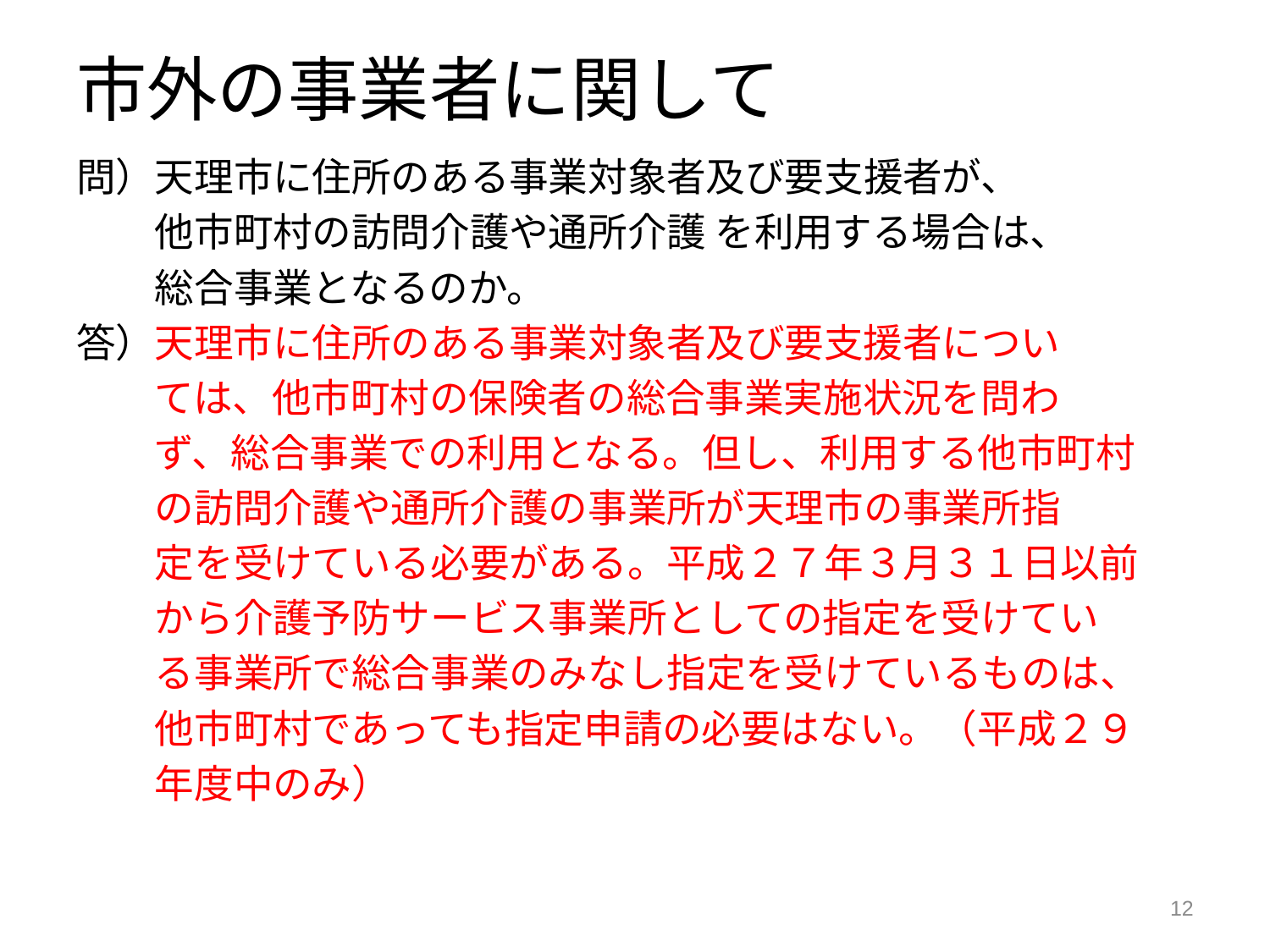

# 市外の事業者に関して
問）天理市に住所のある事業対象者及び要支援者が、
　　他市町村の訪問介護や通所介護 を利用する場合は、
　　総合事業となるのか。
答）天理市に住所のある事業対象者及び要支援者につい
　　ては、他市町村の保険者の総合事業実施状況を問わ
　　ず、総合事業での利用となる。但し、利用する他市町村
　　の訪問介護や通所介護の事業所が天理市の事業所指
　　定を受けている必要がある。平成２７年３月３１日以前
　　から介護予防サービス事業所としての指定を受けてい
　　る事業所で総合事業のみなし指定を受けているものは、
　　他市町村であっても指定申請の必要はない。（平成２９
　　年度中のみ）

12